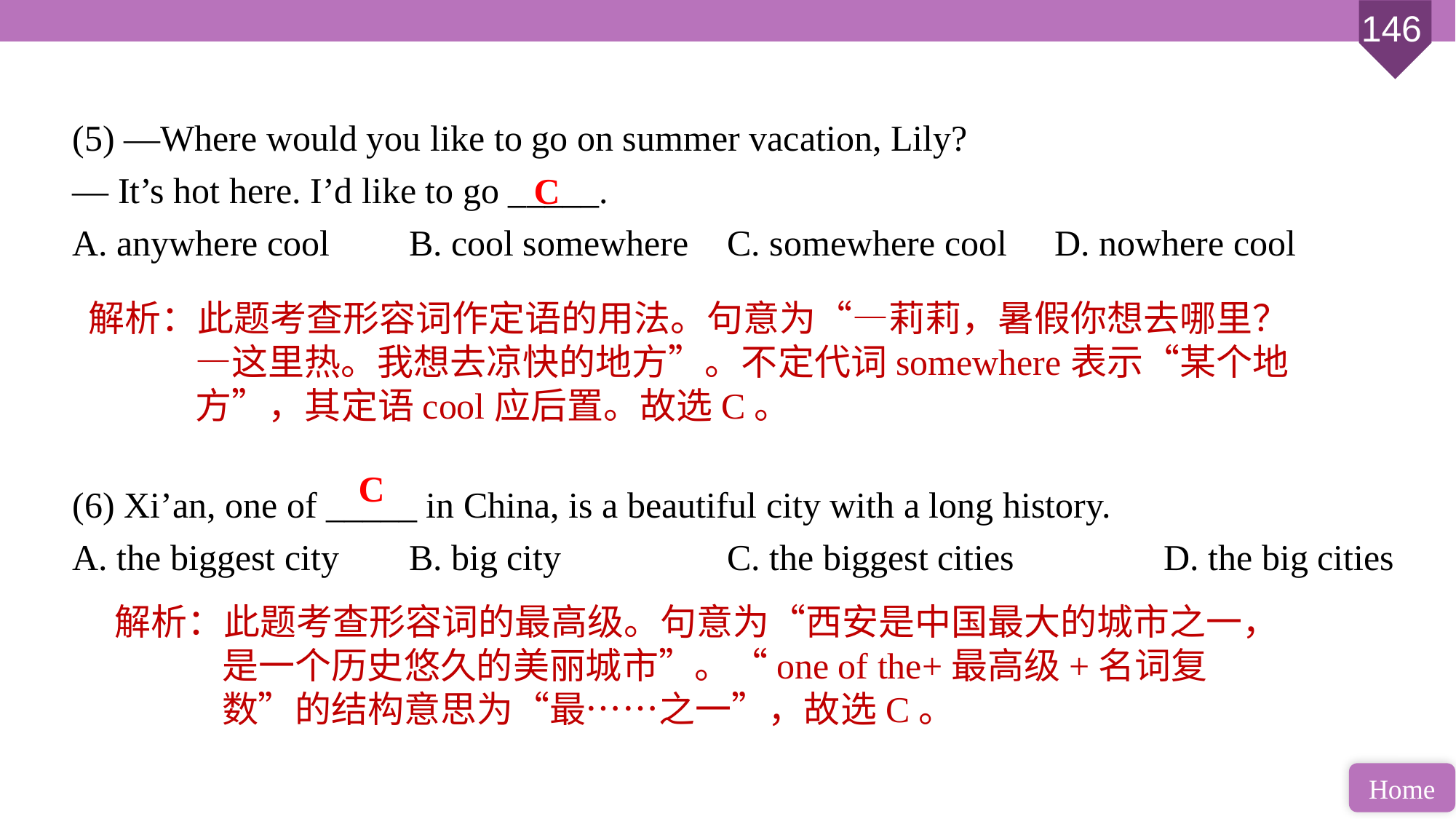

(5) —Where would you like to go on summer vacation, Lily?
— It’s hot here. I’d like to go _____.
A. anywhere cool	 B. cool somewhere	C. somewhere cool 	D. nowhere cool

(6) Xi’an, one of _____ in China, is a beautiful city with a long history.
A. the biggest city	 B. big city		C. the biggest cities 		D. the big cities
C
解析：此题考查形容词作定语的用法。句意为“—莉莉，暑假你想去哪里？—这里热。我想去凉快的地方”。不定代词somewhere表示“某个地方”，其定语cool应后置。故选C。
C
解析：此题考查形容词的最高级。句意为“西安是中国最大的城市之一，是一个历史悠久的美丽城市”。“one of the+最高级+名词复数”的结构意思为“最……之一”，故选C。